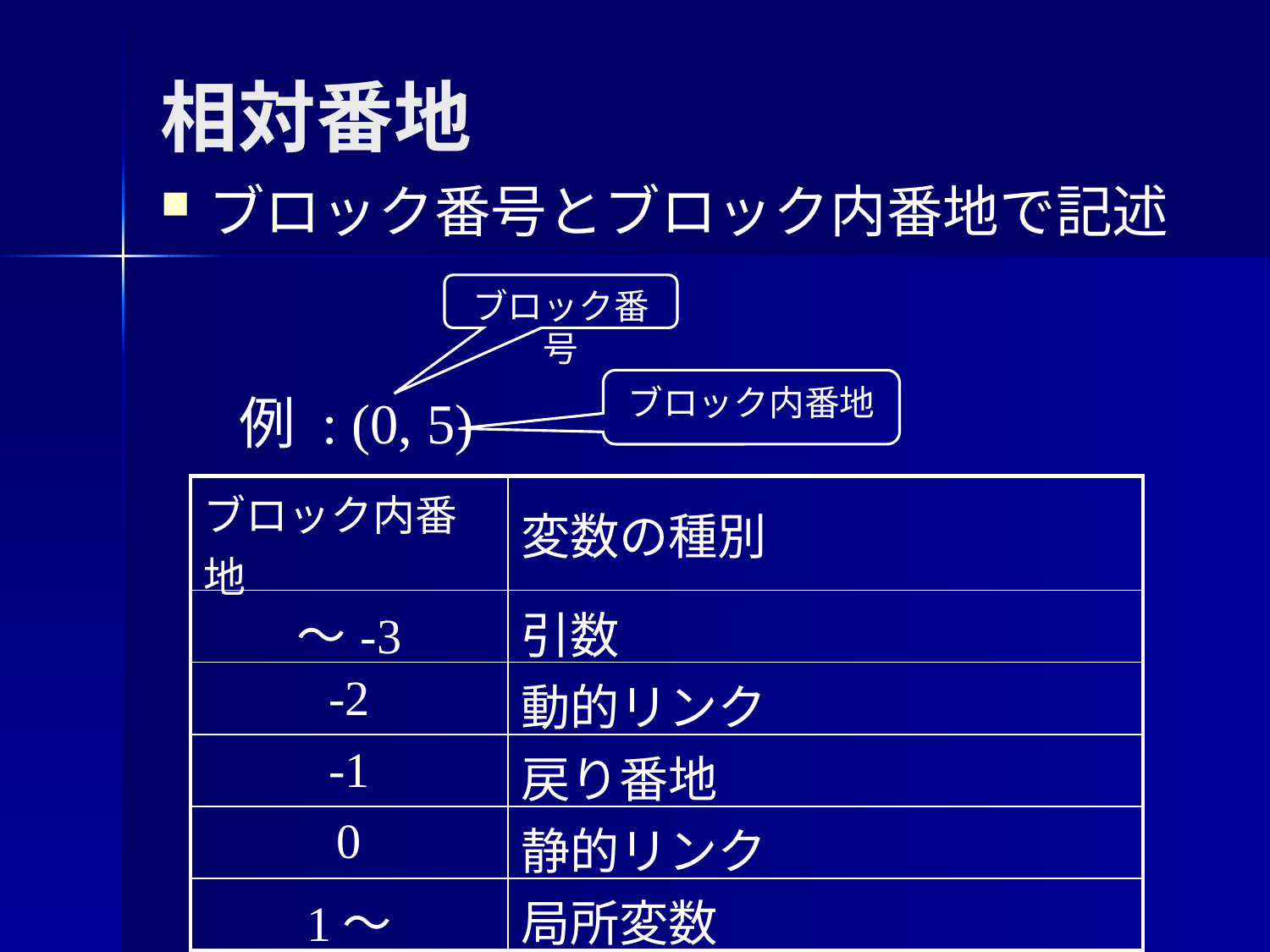

相対番地
ブロック番号とブロック内番地で記述
ブロック番号
ブロック内番地
例 : (0, 5)
| ブロック内番地 | 変数の種別 |
| --- | --- |
| ～-3 | 引数 |
| -2 | 動的リンク |
| -1 | 戻り番地 |
| 0 | 静的リンク |
| 1～ | 局所変数 |